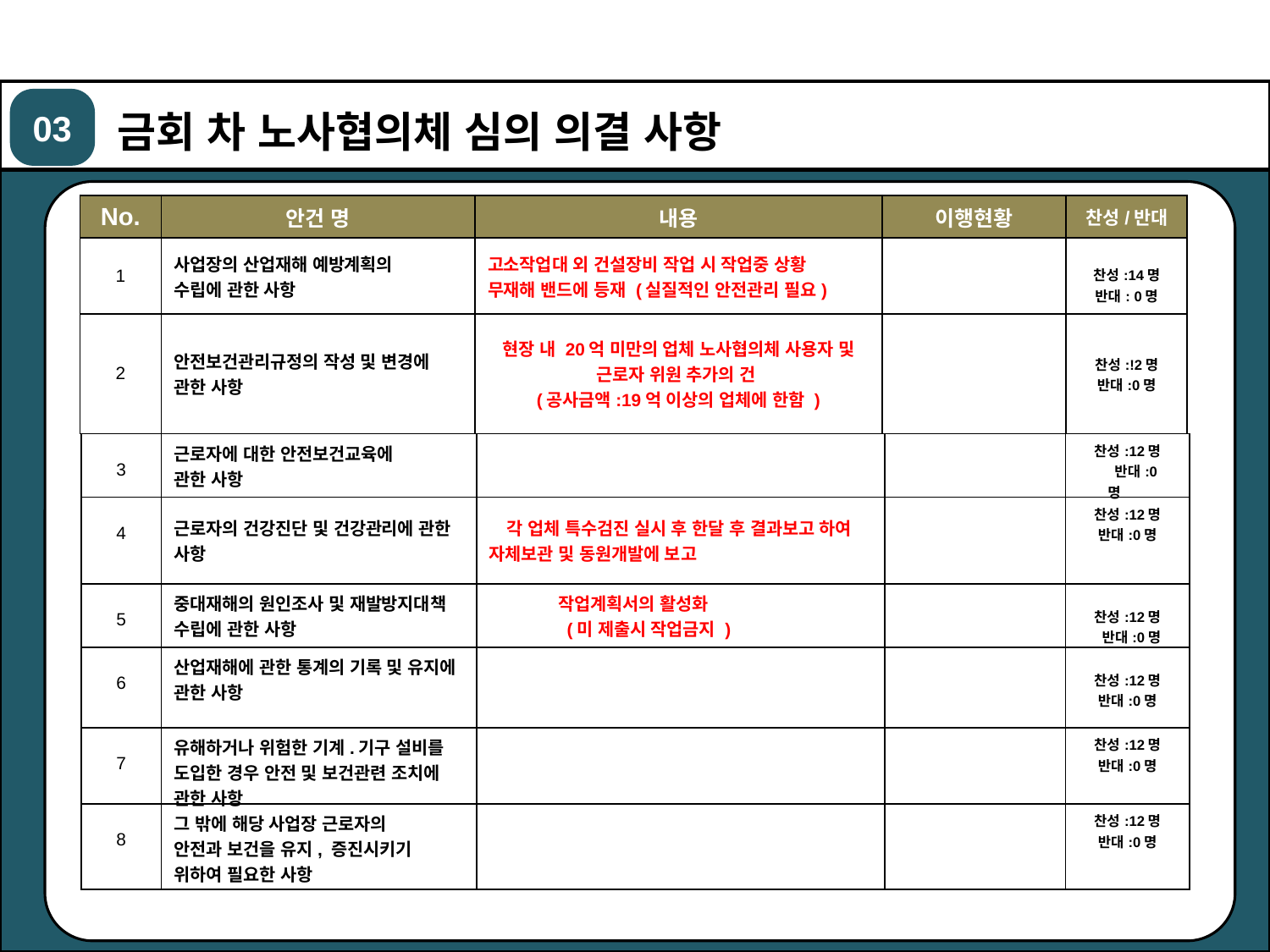

03
금회 차 노사협의체 심의 의결 사항

| No. | 안건 명 | 내용 | 이행현황 | 찬성/반대 |
| --- | --- | --- | --- | --- |
| 1 | 사업장의 산업재해 예방계획의 수립에 관한 사항 | 고소작업대 외 건설장비 작업 시 작업중 상황 무재해 밴드에 등재 (실질적인 안전관리 필요) |  | 찬성:14명 반대: 0명 |
| 2 | 안전보건관리규정의 작성 및 변경에 관한 사항 | 현장 내 20억 미만의 업체 노사협의체 사용자 및 근로자 위원 추가의 건 (공사금액:19억 이상의 업체에 한함 ) |  | 찬성:!2명 반대:0명 |
| 3 | 근로자에 대한 안전보건교육에 관한 사항 |  |  | 찬성:12명 반대:0명찬성 |
| --- | --- | --- | --- | --- |
| 4 | 근로자의 건강진단 및 건강관리에 관한 사항 | 각 업체 특수검진 실시 후 한달 후 결과보고 하여 자체보관 및 동원개발에 보고 |  | 찬성:12명 반대:0명 |
| 5 | 중대재해의 원인조사 및 재발방지대책 수립에 관한 사항 | 작업계획서의 활성화 (미 제출시 작업금지 ) |  | 찬성:12명 반대:0명 |
| 6 | 산업재해에 관한 통계의 기록 및 유지에 관한 사항 |  |  | 찬성:12명 반대:0명 |
| 7 | 유해하거나 위험한 기계.기구 설비를 도입한 경우 안전 및 보건관련 조치에 관한 사항 |  |  | 찬성:12명 반대:0명 |
| 8 | 그 밖에 해당 사업장 근로자의 안전과 보건을 유지, 증진시키기 위하여 필요한 사항 |  |  | 찬성:12명 반대:0명 |